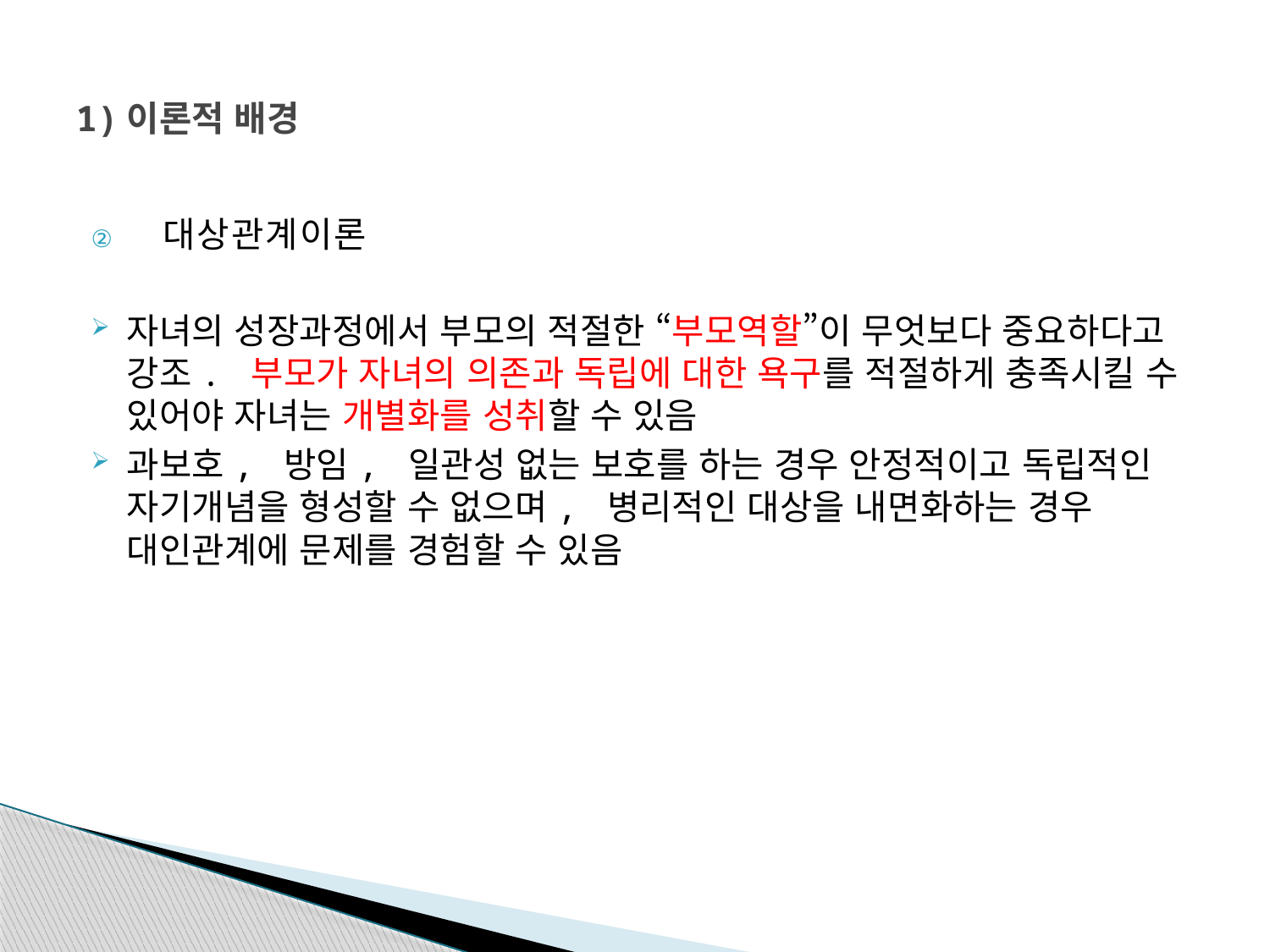

# 1)이론적 배경
대상관계이론

자녀의 성장과정에서 부모의 적절한 “부모역할”이 무엇보다 중요하다고 강조. 부모가 자녀의 의존과 독립에 대한 욕구를 적절하게 충족시킬 수 있어야 자녀는 개별화를 성취할 수 있음
과보호, 방임, 일관성 없는 보호를 하는 경우 안정적이고 독립적인 자기개념을 형성할 수 없으며, 병리적인 대상을 내면화하는 경우 대인관계에 문제를 경험할 수 있음